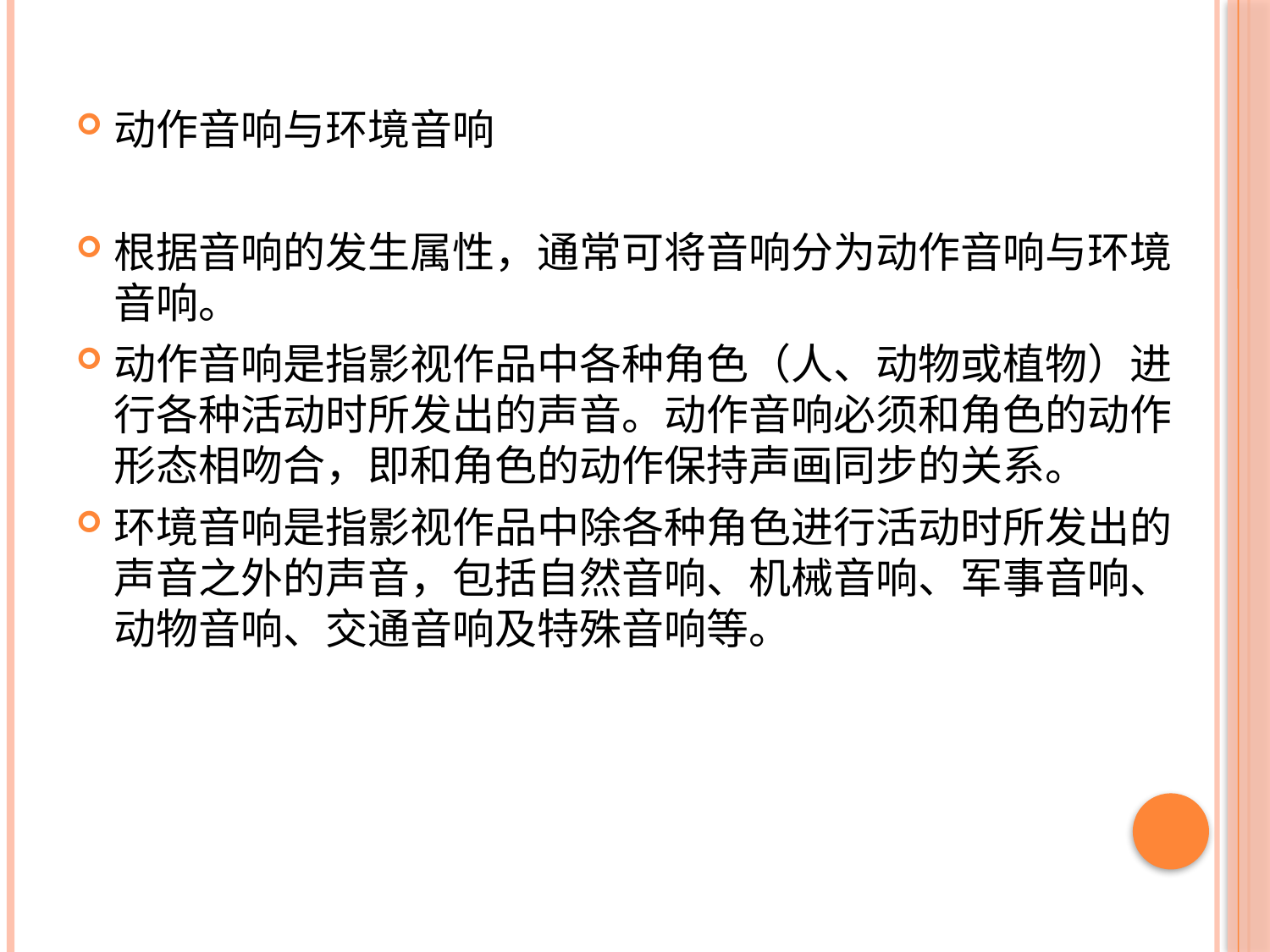

#
动作音响与环境音响

根据音响的发生属性，通常可将音响分为动作音响与环境音响。
动作音响是指影视作品中各种角色（人、动物或植物）进行各种活动时所发出的声音。动作音响必须和角色的动作形态相吻合，即和角色的动作保持声画同步的关系。
环境音响是指影视作品中除各种角色进行活动时所发出的声音之外的声音，包括自然音响、机械音响、军事音响、动物音响、交通音响及特殊音响等。